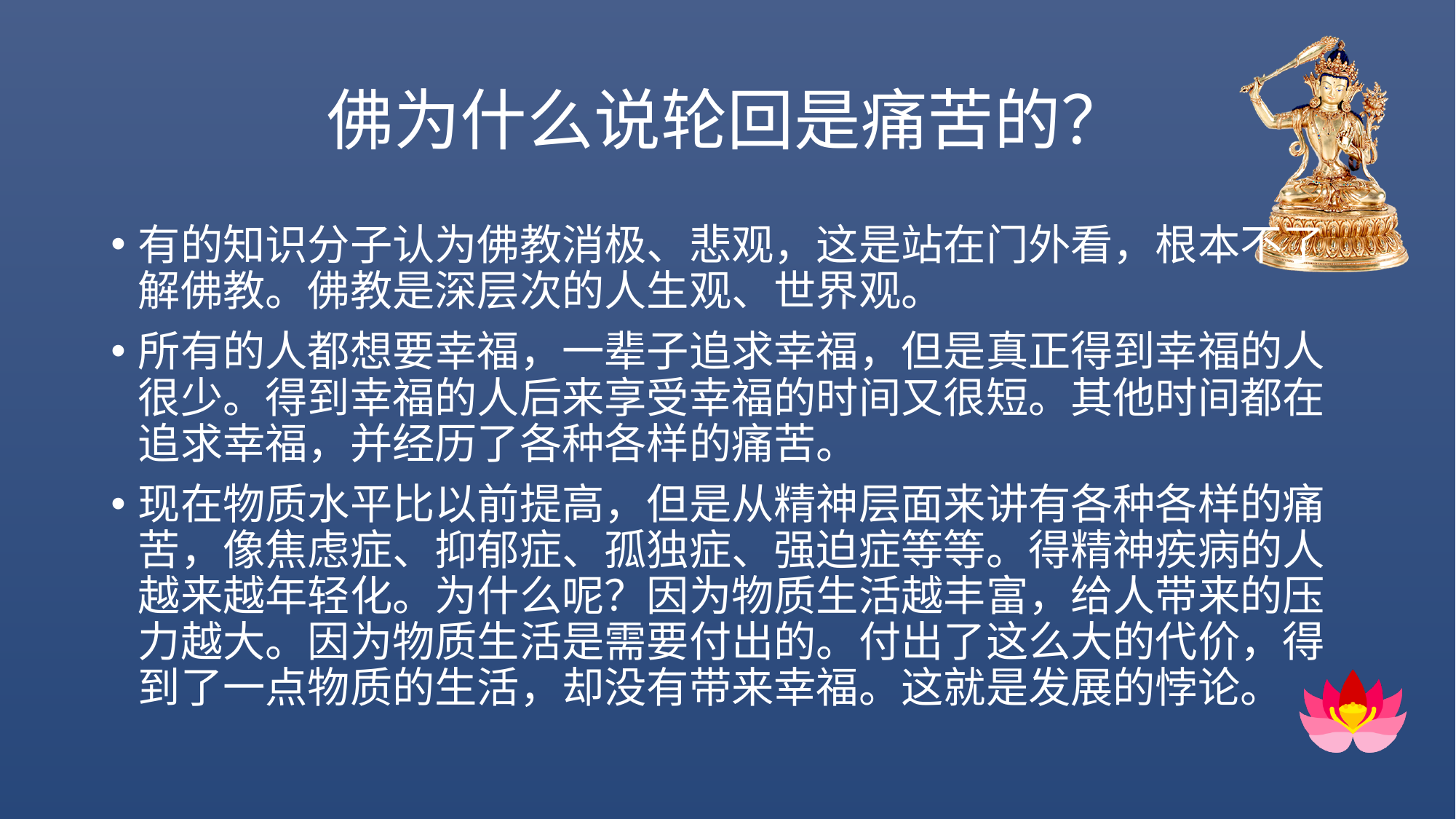

# 佛为什么说轮回是痛苦的？
有的知识分子认为佛教消极、悲观，这是站在门外看，根本不了解佛教。佛教是深层次的人生观、世界观。
所有的人都想要幸福，一辈子追求幸福，但是真正得到幸福的人很少。得到幸福的人后来享受幸福的时间又很短。其他时间都在追求幸福，并经历了各种各样的痛苦。
现在物质水平比以前提高，但是从精神层面来讲有各种各样的痛苦，像焦虑症、抑郁症、孤独症、强迫症等等。得精神疾病的人越来越年轻化。为什么呢？因为物质生活越丰富，给人带来的压力越大。因为物质生活是需要付出的。付出了这么大的代价，得到了一点物质的生活，却没有带来幸福。这就是发展的悖论。